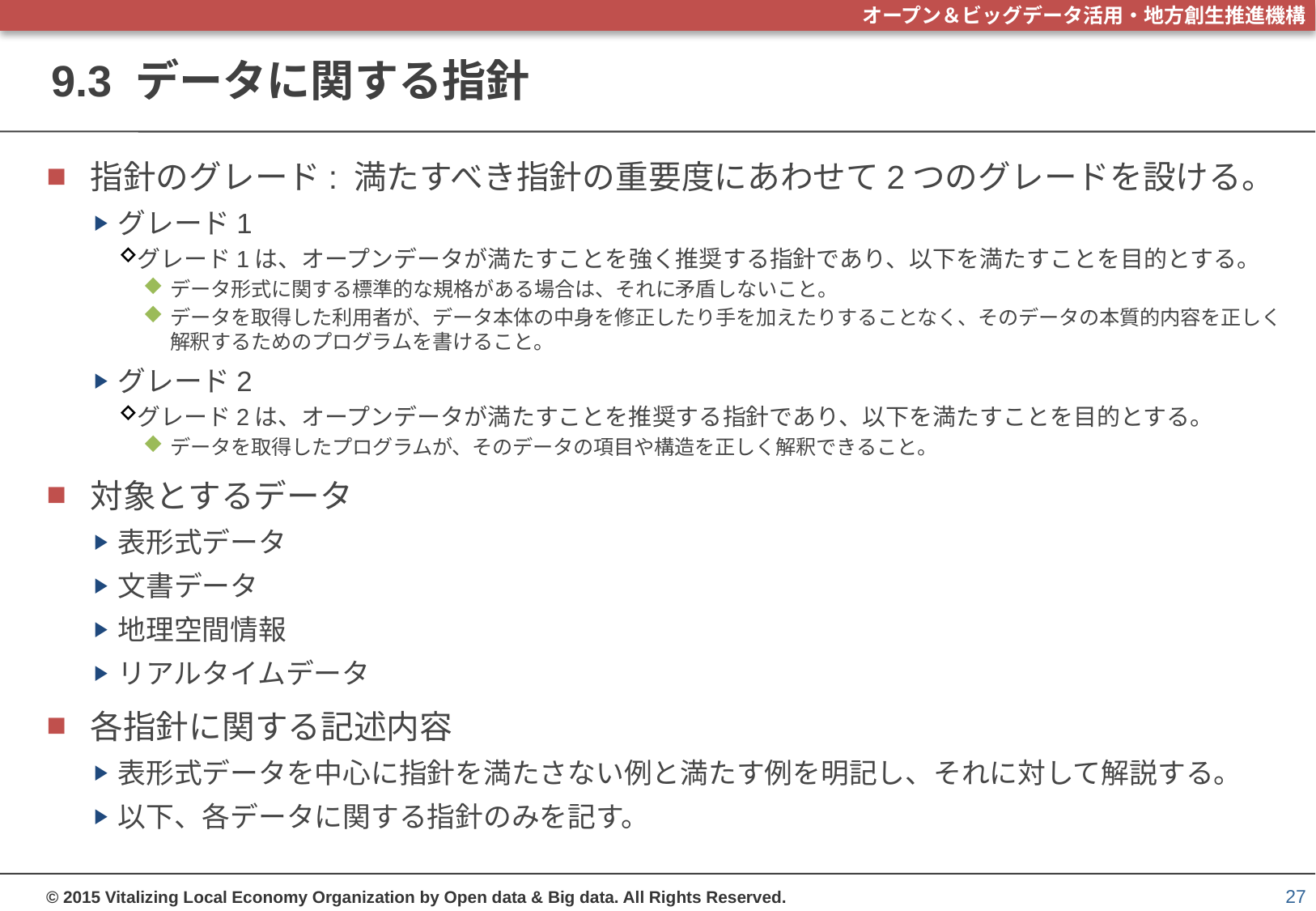

# 9.3 データに関する指針
指針のグレード: 満たすべき指針の重要度にあわせて2つのグレードを設ける。
グレード1
グレード1は、オープンデータが満たすことを強く推奨する指針であり、以下を満たすことを目的とする。
データ形式に関する標準的な規格がある場合は、それに矛盾しないこと。
データを取得した利用者が、データ本体の中身を修正したり手を加えたりすることなく、そのデータの本質的内容を正しく解釈するためのプログラムを書けること。
グレード2
グレード2は、オープンデータが満たすことを推奨する指針であり、以下を満たすことを目的とする。
データを取得したプログラムが、そのデータの項目や構造を正しく解釈できること。
対象とするデータ
表形式データ
文書データ
地理空間情報
リアルタイムデータ
各指針に関する記述内容
表形式データを中心に指針を満たさない例と満たす例を明記し、それに対して解説する。
以下、各データに関する指針のみを記す。

27